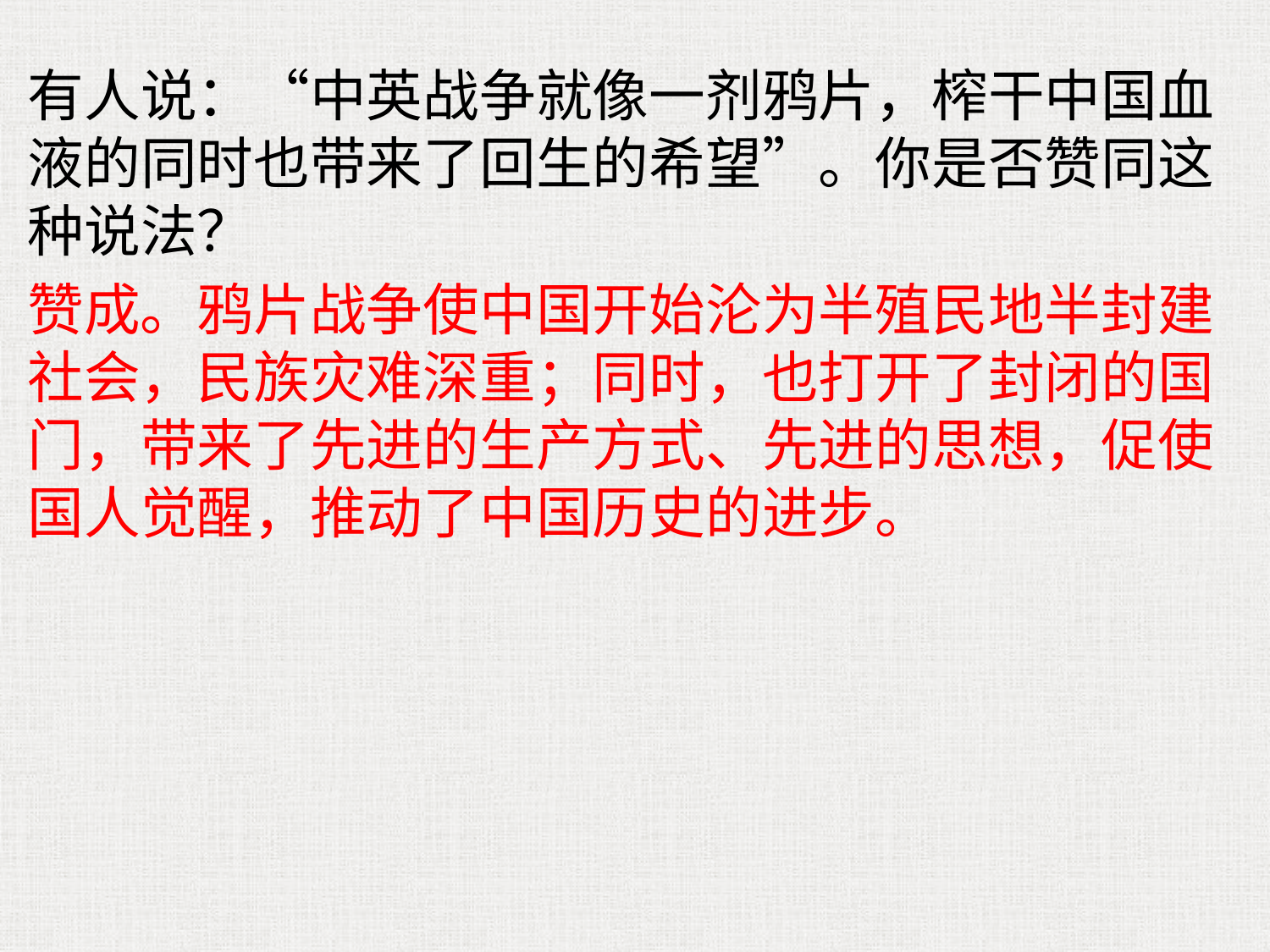

有人说：“中英战争就像一剂鸦片，榨干中国血液的同时也带来了回生的希望”。你是否赞同这种说法？
赞成。鸦片战争使中国开始沦为半殖民地半封建社会，民族灾难深重；同时，也打开了封闭的国门，带来了先进的生产方式、先进的思想，促使国人觉醒，推动了中国历史的进步。